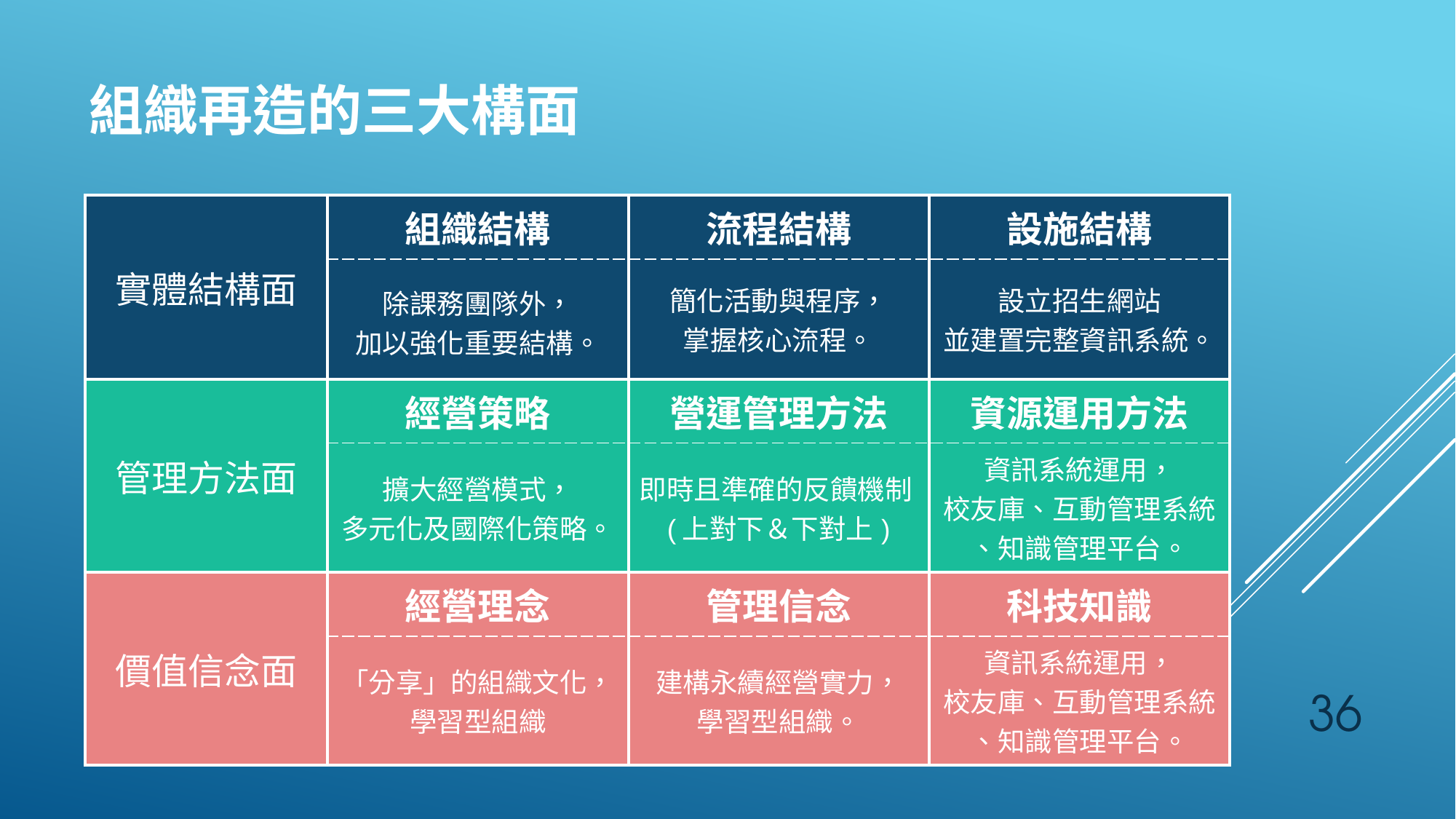

# 組織再造的三大構面
| 裕隆組織再造 |  |  |  |
| --- | --- | --- | --- |
| 實體結構面 | 組織結構 | 流程結構 | 設施結構 |
|  | 廠辦合一 | 價值鏈整合 流程自動化 | 價值鏈整合 流程自動化 |
| 管理方法面 | 經營策略 | 營運管理方法 | 資源運用方法 |
|  | 嚴格品質控管 差異化策略 | 嚴格品質控管 | 導入e化 |
| 價值信念面 | 經營理念 | 管理信念 | 科技知識 |
|  | 廠辦合一 快狠準的企業文化 學習型組織 | 接觸式領導 充分授權 學習型組織 | 導入e化 |
| 實體結構面 | 組織結構 | 流程結構 | 設施結構 |
| --- | --- | --- | --- |
|  | 除課務團隊外， 加以強化重要結構。 | 簡化活動與程序， 掌握核心流程。 | 設立招生網站 並建置完整資訊系統。 |
| 管理方法面 | 經營策略 | 營運管理方法 | 資源運用方法 |
|  | 擴大經營模式， 多元化及國際化策略。 | 即時且準確的反饋機制(上對下＆下對上) | 資訊系統運用， 校友庫、互動管理系統 、知識管理平台。 |
| 價值信念面 | 經營理念 | 管理信念 | 科技知識 |
|  | 「分享」的組織文化，學習型組織 | 建構永續經營實力， 學習型組織。 | 資訊系統運用， 校友庫、互動管理系統 、知識管理平台。 |
36